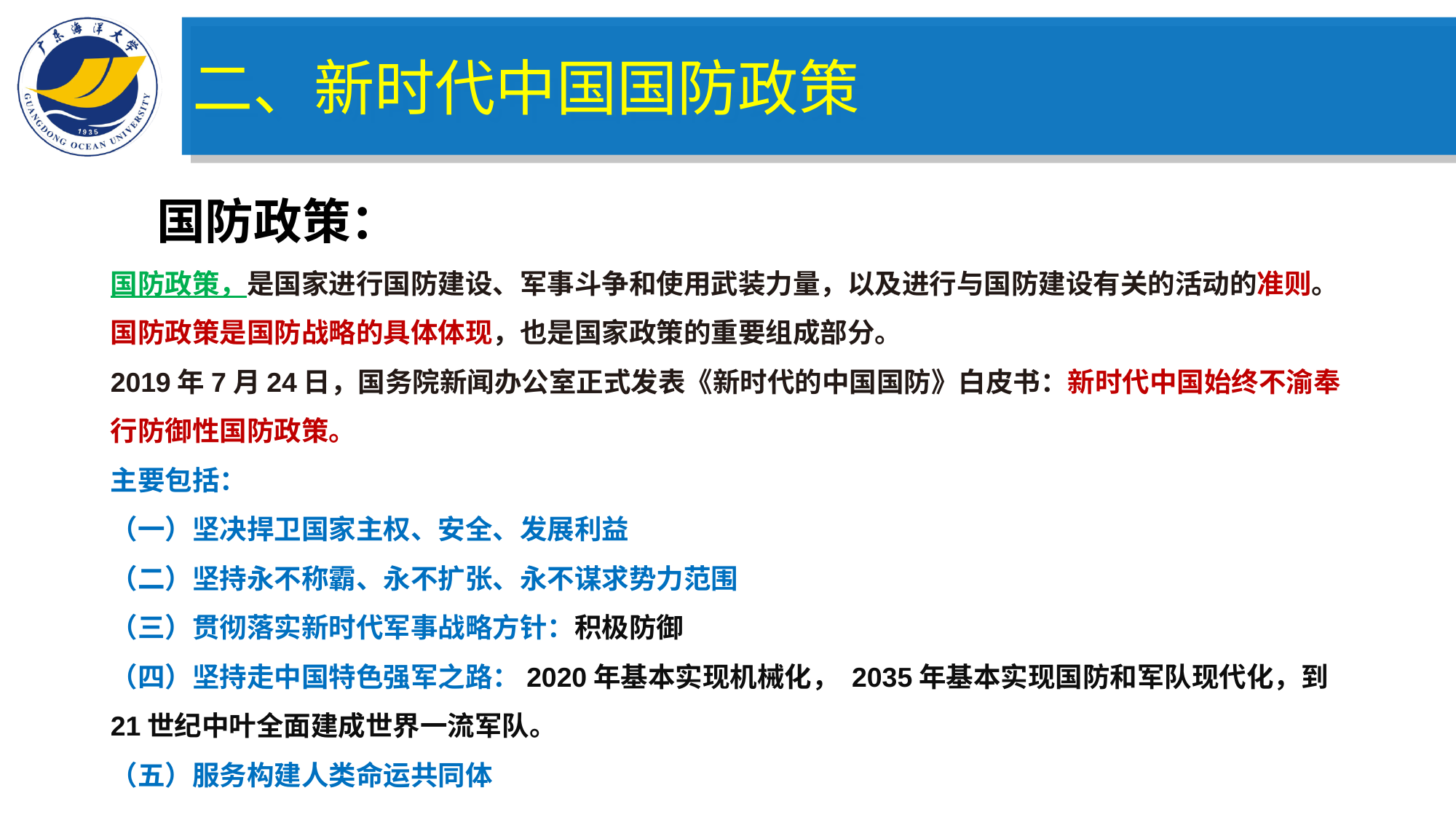

二、新时代中国国防政策
国防政策：
国防政策，是国家进行国防建设、军事斗争和使用武装力量，以及进行与国防建设有关的活动的准则。
国防政策是国防战略的具体体现，也是国家政策的重要组成部分。
2019年7月24日，国务院新闻办公室正式发表《新时代的中国国防》白皮书：新时代中国始终不渝奉行防御性国防政策。
主要包括：
（一）坚决捍卫国家主权、安全、发展利益
（二）坚持永不称霸、永不扩张、永不谋求势力范围
（三）贯彻落实新时代军事战略方针：积极防御
（四）坚持走中国特色强军之路：2020年基本实现机械化， 2035年基本实现国防和军队现代化，到21世纪中叶全面建成世界一流军队。
（五）服务构建人类命运共同体